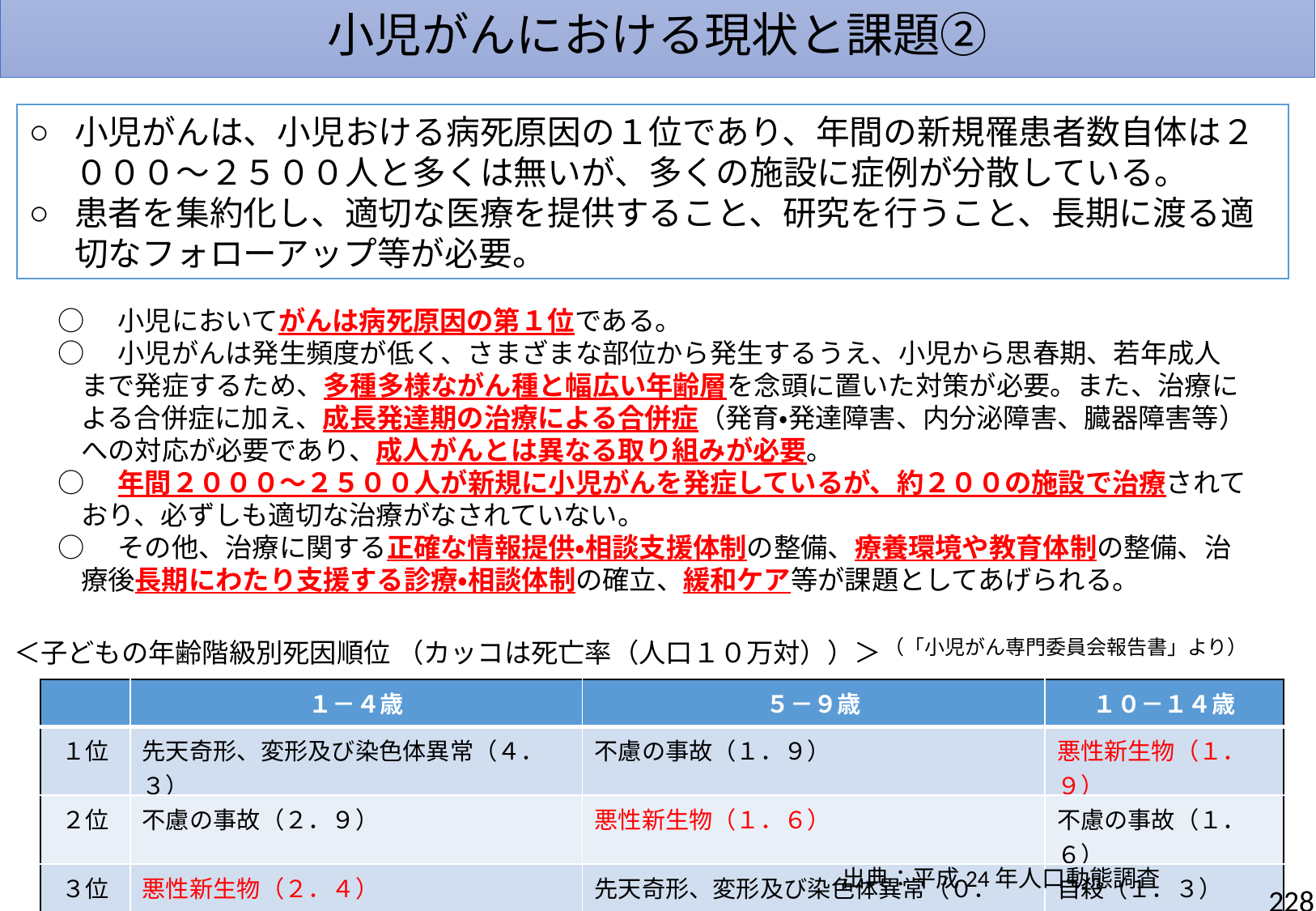

# 小児がんにおける現状と課題②
小児がんは、小児おける病死原因の１位であり、年間の新規罹患者数自体は２０００～２５００人と多くは無いが、多くの施設に症例が分散している。
患者を集約化し、適切な医療を提供すること、研究を行うこと、長期に渡る適切なフォローアップ等が必要。
○　小児においてがんは病死原因の第１位である。
○　小児がんは発生頻度が低く、さまざまな部位から発生するうえ、小児から思春期、若年成人まで発症するため、多種多様ながん種と幅広い年齢層を念頭に置いた対策が必要。また、治療による合併症に加え、成長発達期の治療による合併症（発育・発達障害、内分泌障害、臓器障害等）への対応が必要であり、成人がんとは異なる取り組みが必要。
○　年間２０００～２５００人が新規に小児がんを発症しているが、約２００の施設で治療されており、必ずしも適切な治療がなされていない。
○　その他、治療に関する正確な情報提供・相談支援体制の整備、療養環境や教育体制の整備、治療後長期にわたり支援する診療・相談体制の確立、緩和ケア等が課題としてあげられる。
　（「小児がん専門委員会報告書」より）
＜子どもの年齢階級別死因順位 （カッコは死亡率（人口１０万対））＞
|  | １－４歳 | ５－９歳 | １０－１４歳 |
| --- | --- | --- | --- |
| １位 | 先天奇形、変形及び染色体異常（４．３） | 不慮の事故（１．９） | 悪性新生物（１．９） |
| ２位 | 不慮の事故（２．９） | 悪性新生物（１．６） | 不慮の事故（１．６） |
| ３位 | 悪性新生物（２．４） | 先天奇形、変形及び染色体異常（０．７） | 自殺（１．３） |
出典：平成24年人口動態調査
228